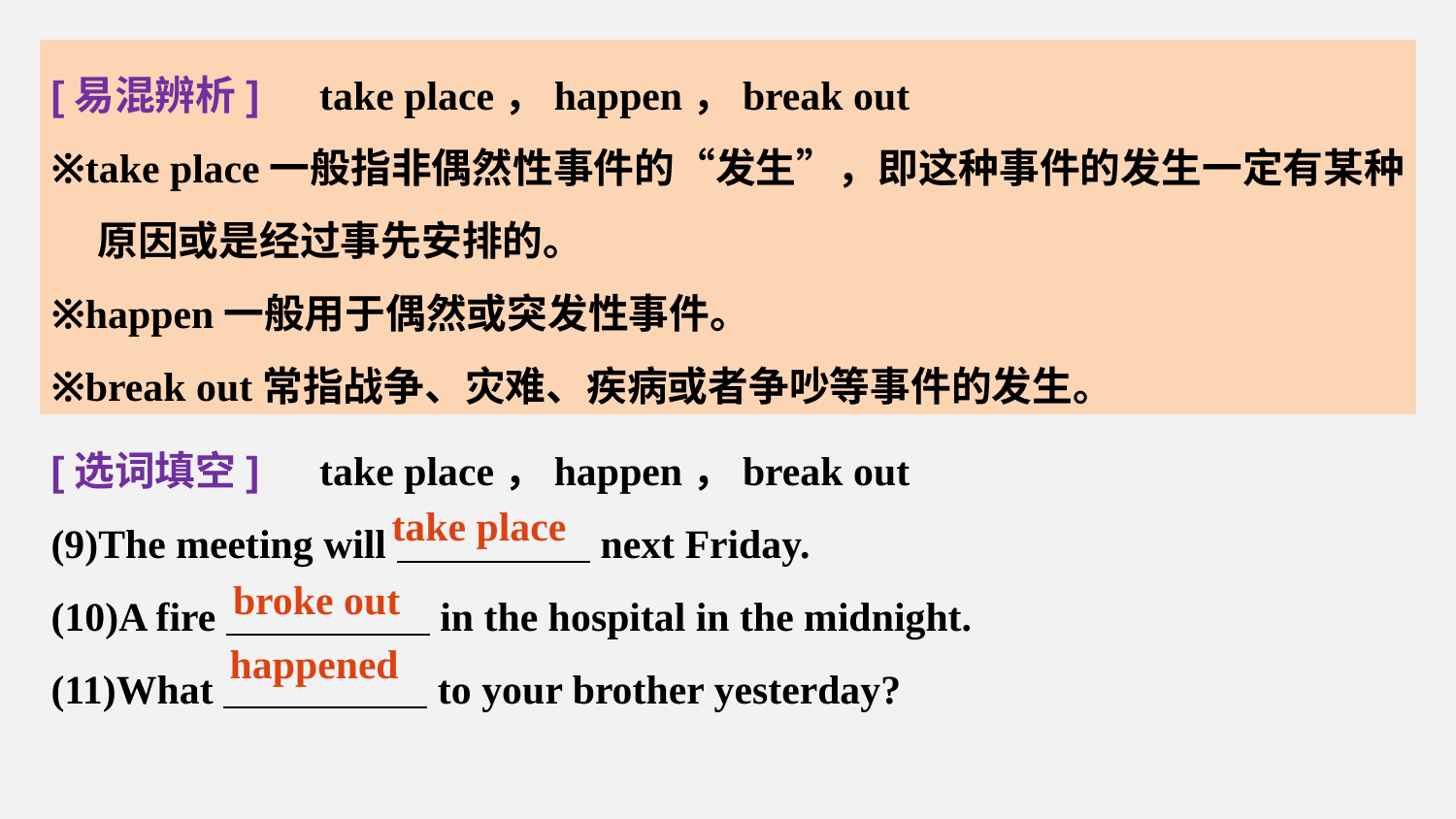

[易混辨析]　take place，happen，break out
※take place一般指非偶然性事件的“发生”，即这种事件的发生一定有某种
    原因或是经过事先安排的。
※happen一般用于偶然或突发性事件。
※break out常指战争、灾难、疾病或者争吵等事件的发生。
[选词填空]　take place，happen，break out
(9)The meeting will                     next Friday.
(10)A fire                      in the hospital in the midnight.
(11)What                      to your brother yesterday?
take place
broke out
happened